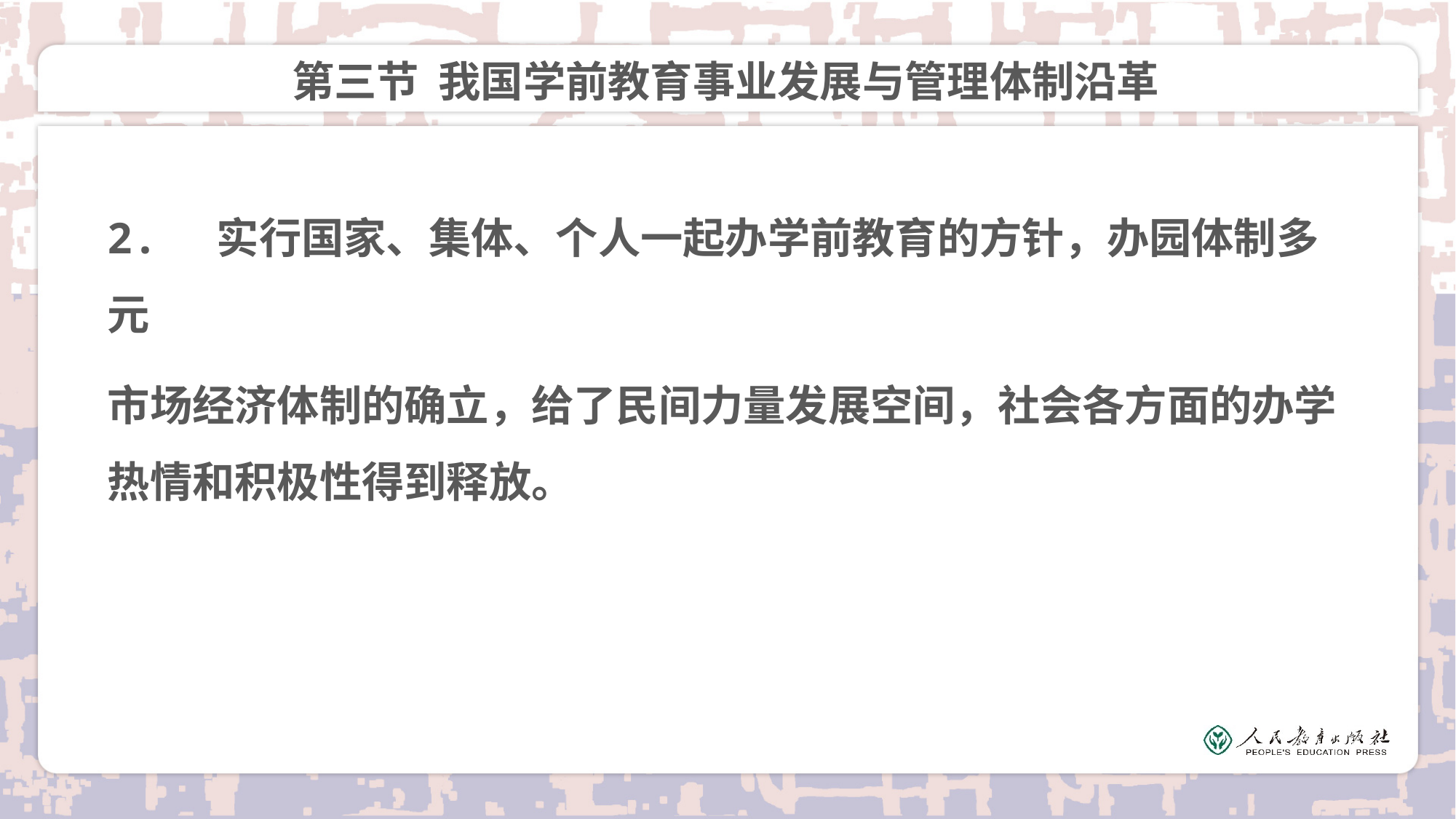

# 第三节  我国学前教育事业发展与管理体制沿革
2.	实行国家、集体、个人一起办学前教育的方针，办园体制多元
市场经济体制的确立，给了民间力量发展空间，社会各方面的办学热情和积极性得到释放。